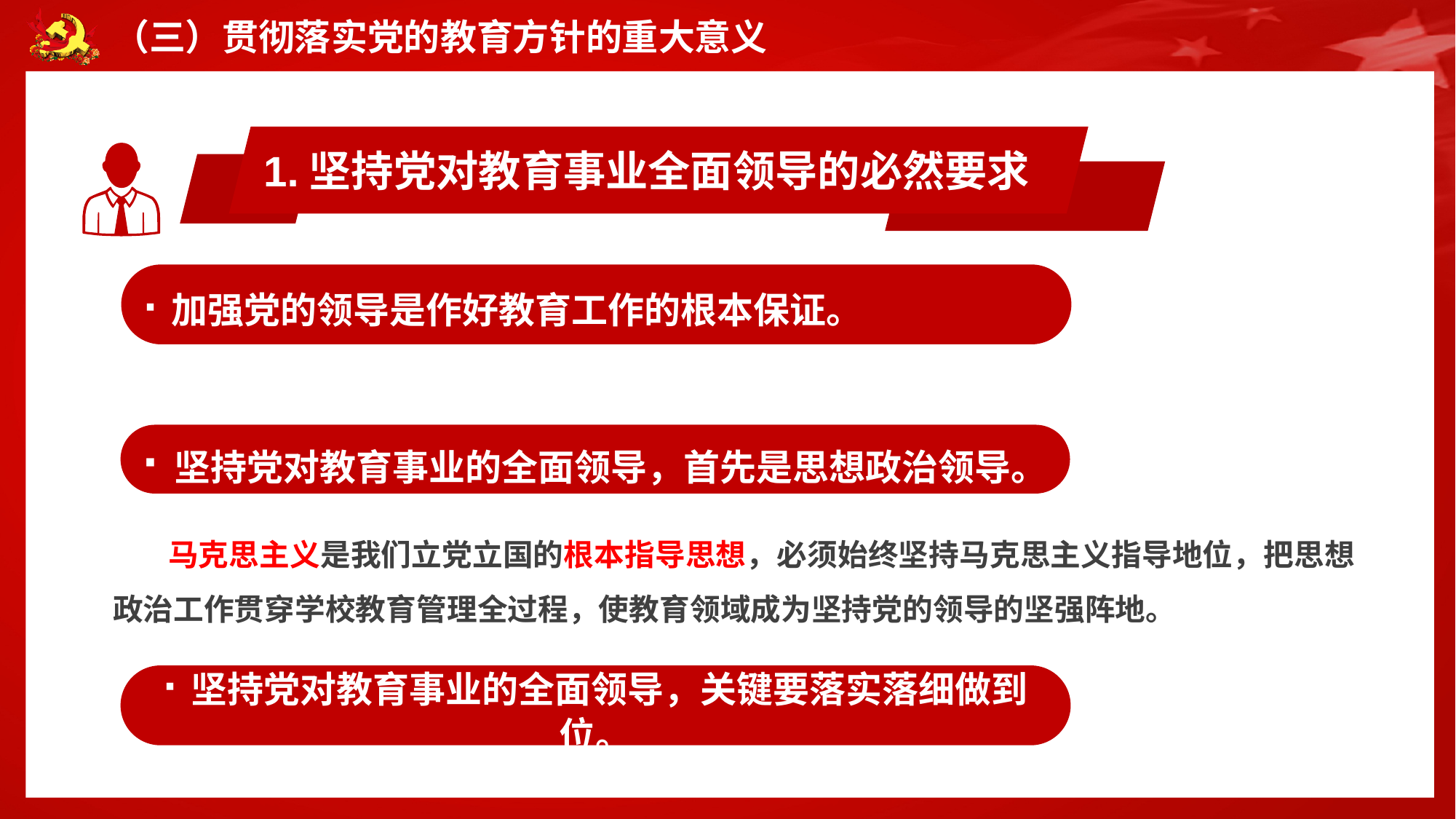

（三）贯彻落实党的教育方针的重大意义

1.坚持党对教育事业全面领导的必然要求

·加强党的领导是作好教育工作的根本保证。
·坚持党对教育事业的全面领导，首先是思想政治领导。
       马克思主义是我们立党立国的根本指导思想，必须始终坚持马克思主义指导地位，把思想政治工作贯穿学校教育管理全过程，使教育领域成为坚持党的领导的坚强阵地。
·坚持党对教育事业的全面领导，关键要落实落细做到位。